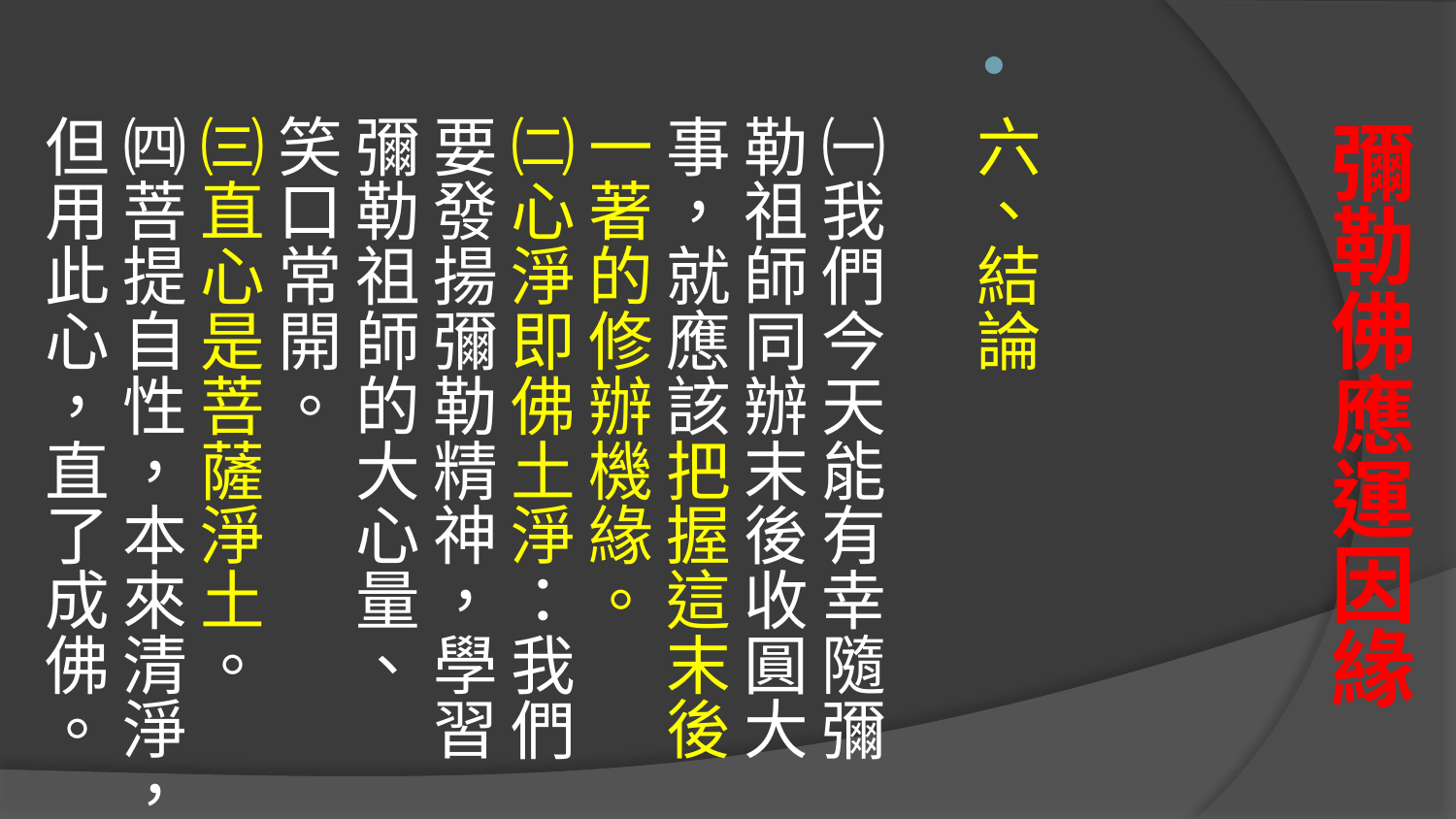

六、結論
㈠我們今天能有幸隨彌勒祖師同辦末後收圓大事，就應該把握這末後一著的修辦機緣。
㈡心淨即佛土淨：我們要發揚彌勒精神，學習彌勒祖師的大心量、  笑口常開。
㈢直心是菩薩淨土。
㈣菩提自性，本來清淨，但用此心，直了成佛。
# 彌勒佛應運因緣